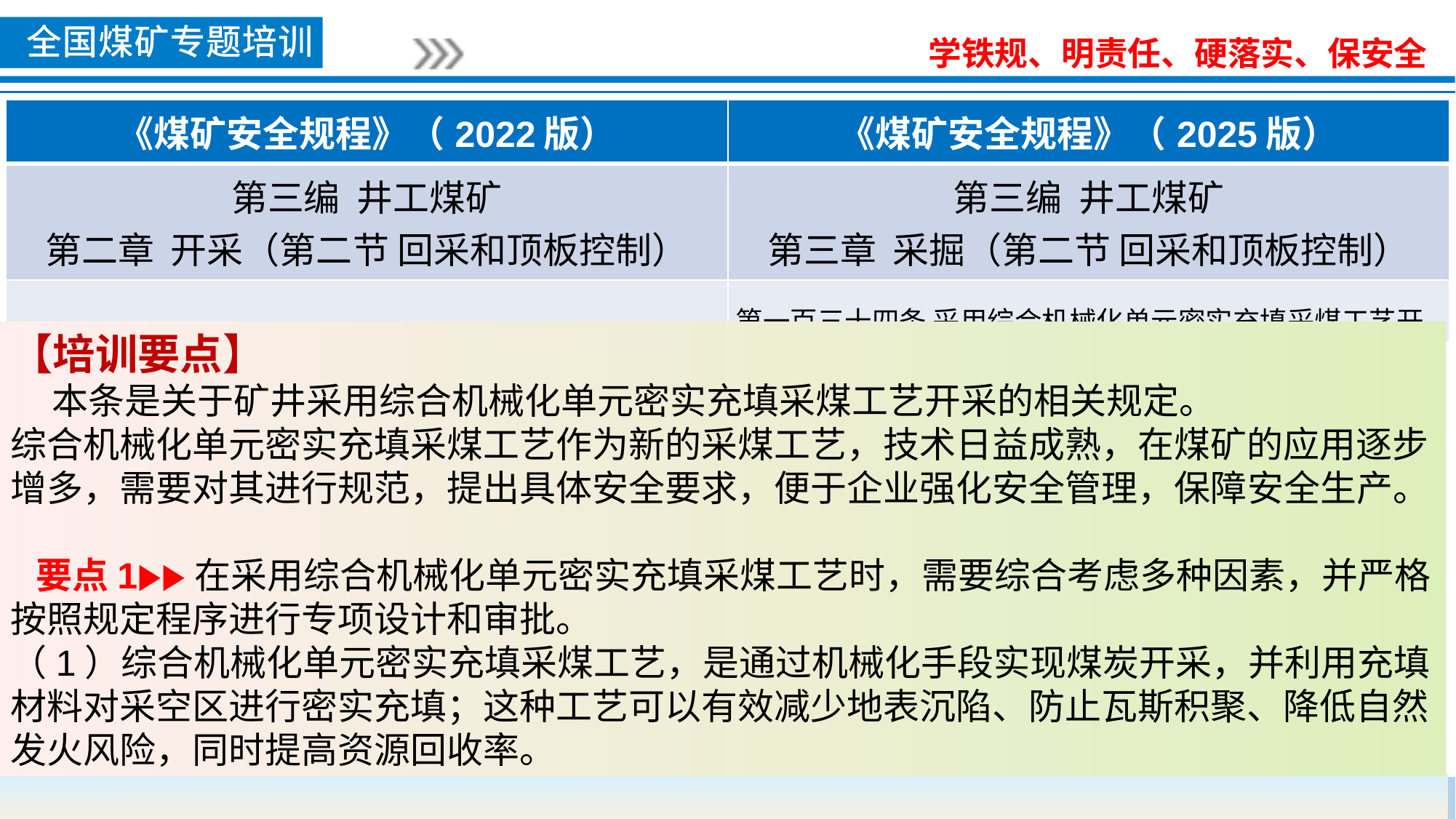

| 《煤矿安全规程》（2022版） | 《煤矿安全规程》（2025版） |
| --- | --- |
| 第三编 井工煤矿 第二章 开采（第二节 回采和顶板控制） | 第三编 井工煤矿 第三章 采掘（第二节 回采和顶板控制） |
| 。 | 第一百三十四条 采用综合机械化单元密实充填采煤工艺开 |
【培训要点】
    本条是关于矿井采用综合机械化单元密实充填采煤工艺开采的相关规定。
综合机械化单元密实充填采煤工艺作为新的采煤工艺，技术日益成熟，在煤矿的应用逐步增多，需要对其进行规范，提出具体安全要求，便于企业强化安全管理，保障安全生产。
  要点1▶▶在采用综合机械化单元密实充填采煤工艺时，需要综合考虑多种因素，并严格按照规定程序进行专项设计和审批。
（1）综合机械化单元密实充填采煤工艺，是通过机械化手段实现煤炭开采，并利用充填材料对采空区进行密实充填；这种工艺可以有效减少地表沉陷、防止瓦斯积聚、降低自然发火风险，同时提高资源回收率。